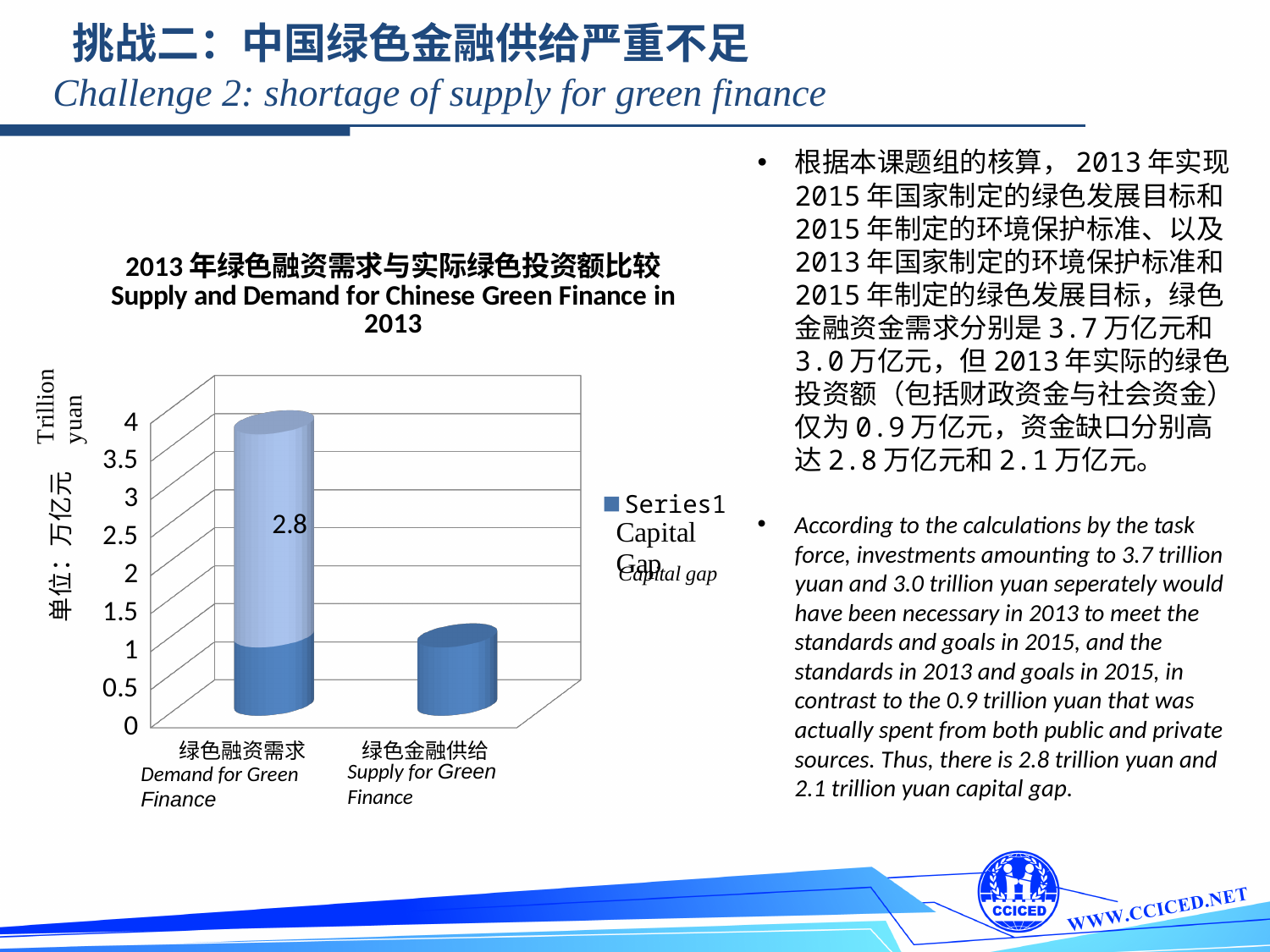

挑战二：中国绿色金融供给严重不足
Challenge 2: shortage of supply for green finance
根据本课题组的核算，2013年实现2015年国家制定的绿色发展目标和2015年制定的环境保护标准、以及2013年国家制定的环境保护标准和2015年制定的绿色发展目标，绿色金融资金需求分别是3.7万亿元和3.0万亿元，但2013年实际的绿色投资额（包括财政资金与社会资金）仅为0.9万亿元，资金缺口分别高达2.8万亿元和2.1万亿元。

According to the calculations by the task force, investments amounting to 3.7 trillion yuan and 3.0 trillion yuan seperately would have been necessary in 2013 to meet the standards and goals in 2015, and the standards in 2013 and goals in 2015, in contrast to the 0.9 trillion yuan that was actually spent from both public and private sources. Thus, there is 2.8 trillion yuan and 2.1 trillion yuan capital gap.

[unsupported chart]

Supply for Green Finance
Demand for Green Finance